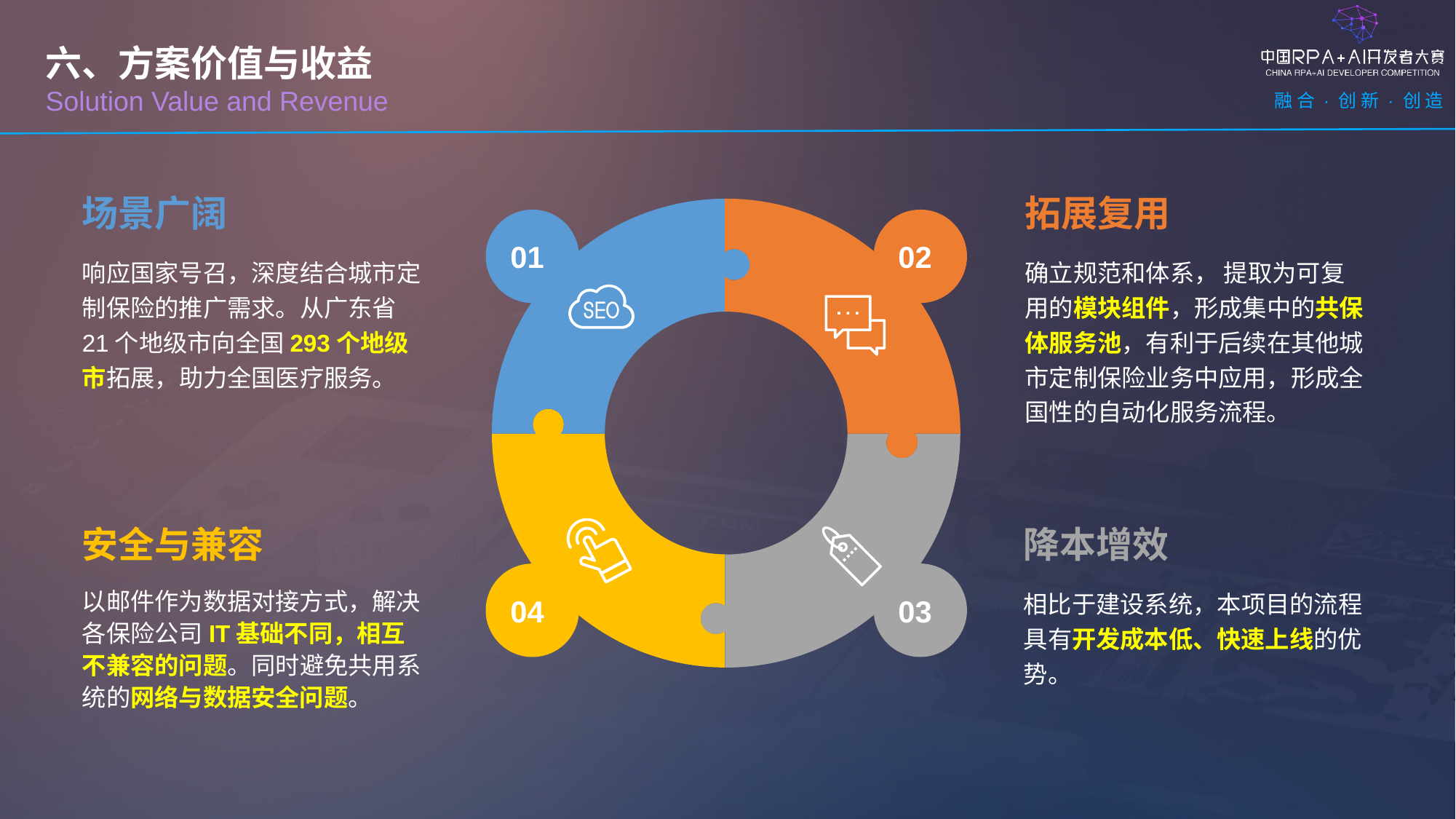

六、方案价值与收益
Solution Value and Revenue
场景广阔
响应国家号召，深度结合城市定制保险的推广需求。从广东省21个地级市向全国293个地级市拓展，助力全国医疗服务。
拓展复用
确立规范和体系， 提取为可复用的模块组件，形成集中的共保体服务池，有利于后续在其他城市定制保险业务中应用，形成全国性的自动化服务流程。

01
02

安全与兼容
以邮件作为数据对接方式，解决各保险公司IT基础不同，相互不兼容的问题。同时避免共用系统的网络与数据安全问题。
降本增效
相比于建设系统，本项目的流程具有开发成本低、快速上线的优势。

04
03